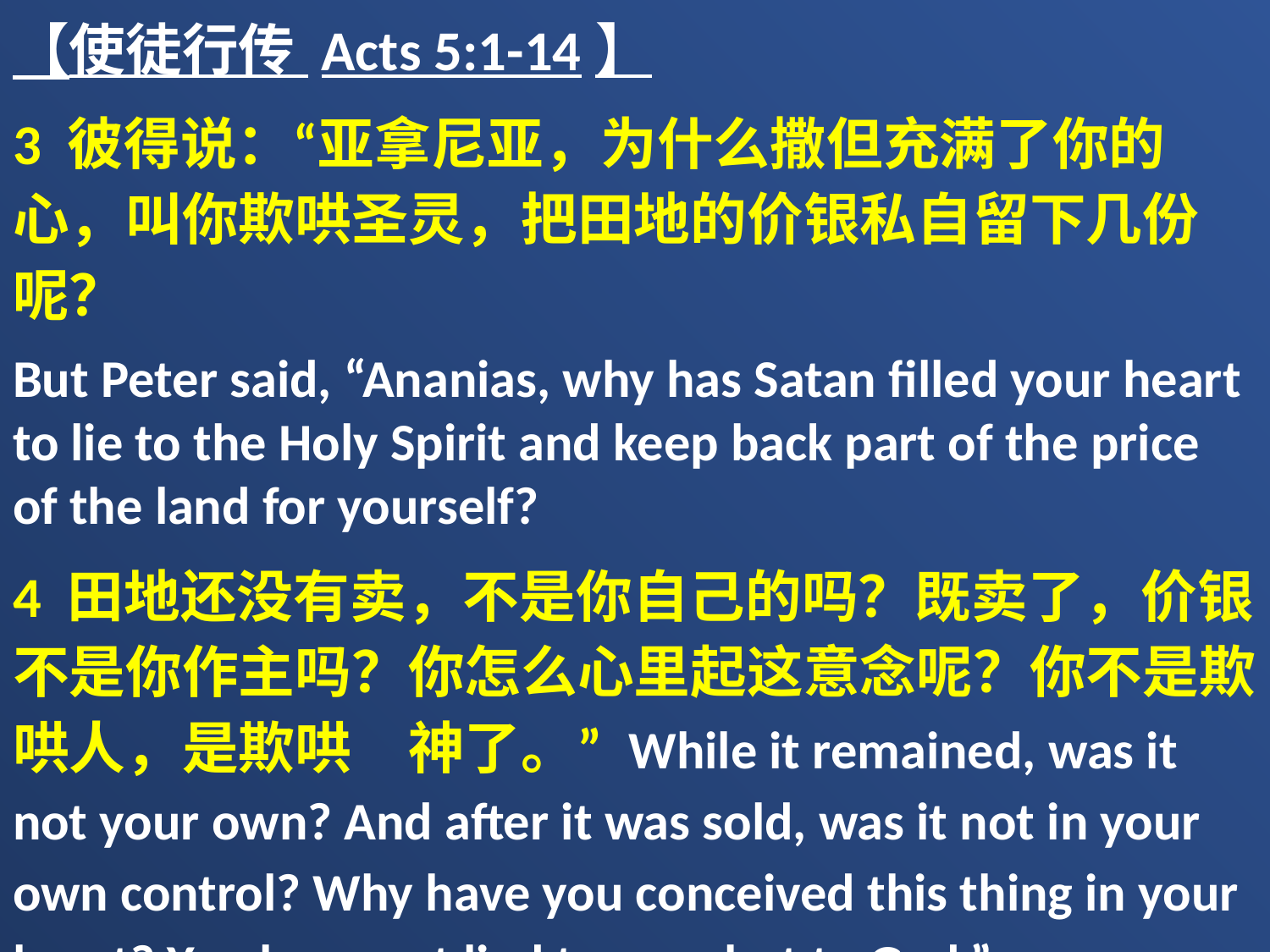

【使徒行传 Acts 5:1-14】
3 彼得说：“亚拿尼亚，为什么撒但充满了你的心，叫你欺哄圣灵，把田地的价银私自留下几份呢？
But Peter said, “Ananias, why has Satan filled your heart to lie to the Holy Spirit and keep back part of the price of the land for yourself?
4 田地还没有卖，不是你自己的吗？既卖了，价银不是你作主吗？你怎么心里起这意念呢？你不是欺哄人，是欺哄　神了。” While it remained, was it not your own? And after it was sold, was it not in your own control? Why have you conceived this thing in your heart? You have not lied to men but to God.”